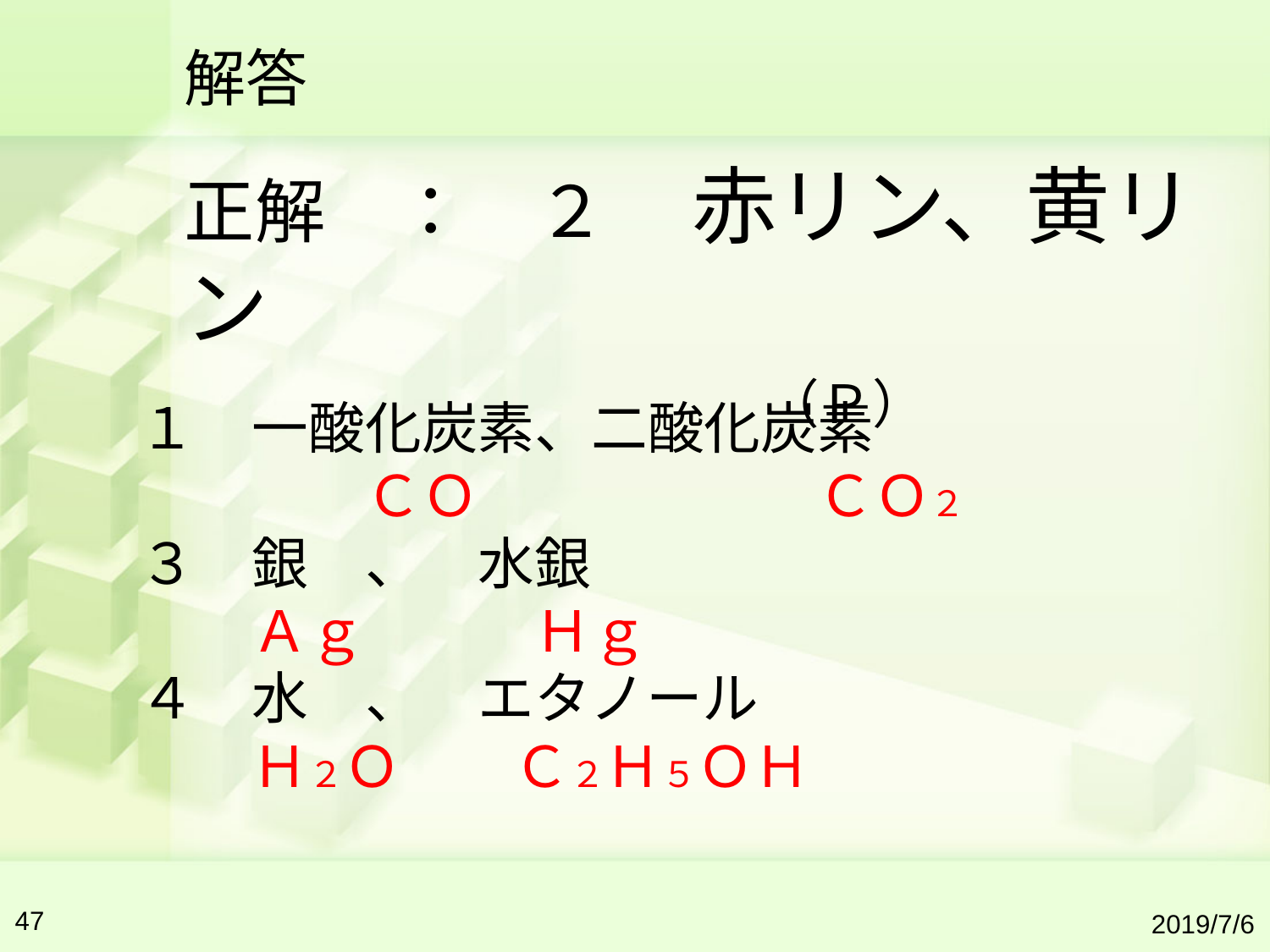

# 解答
正解　：　２　赤リン、黄リン
　　　　　　　　　　　（Ｐ）

１　一酸化炭素、二酸化炭素
　　　　ＣＯ　　　　　　ＣＯ２
３　銀　、　水銀
　　Ａｇ　　　Ｈｇ
４　水　、　エタノール
　　Ｈ２Ｏ　　Ｃ２Ｈ５ＯＨ
47
2019/7/6